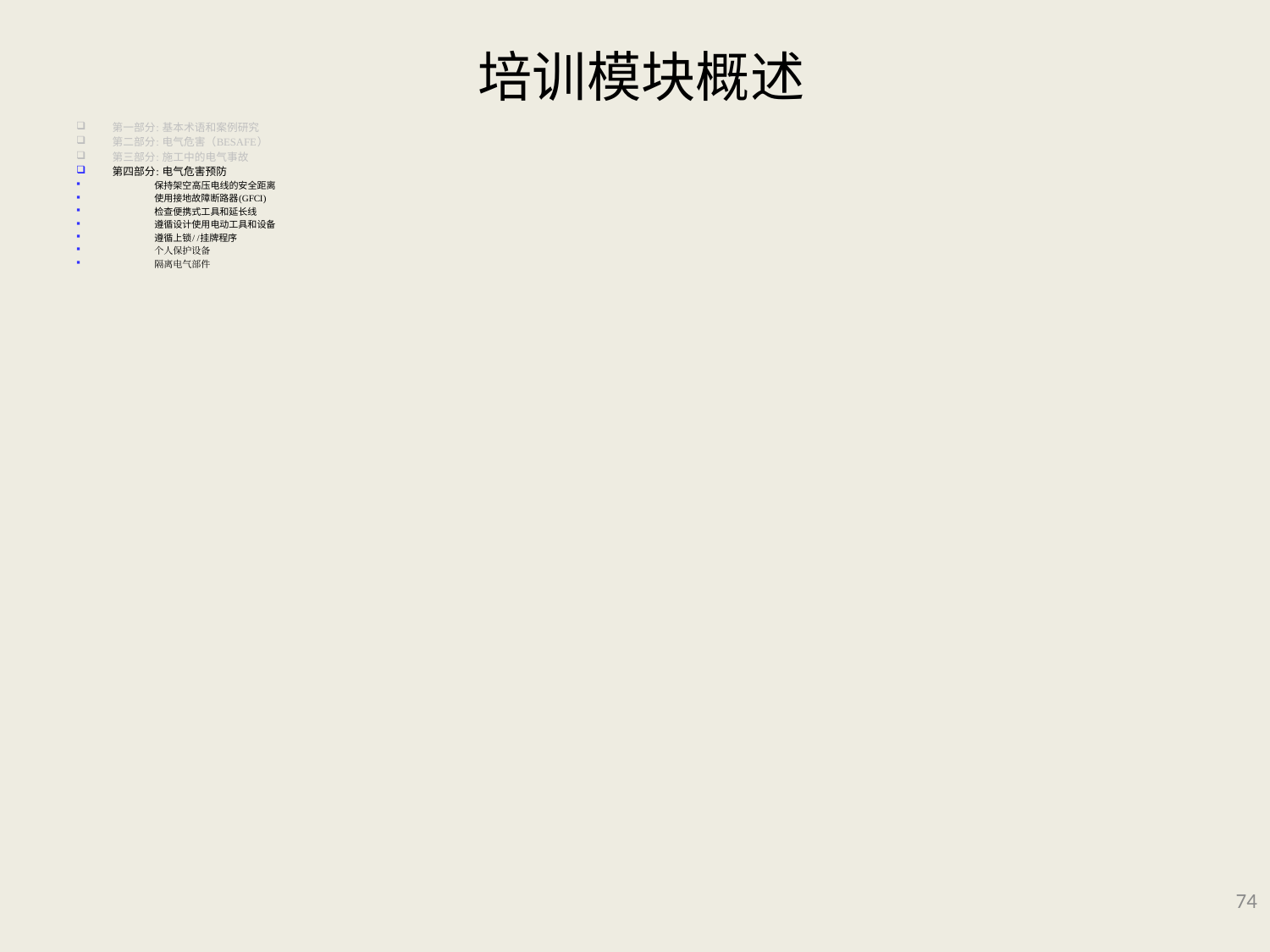

# 培训模块概述
第一部分: 基本术语和案例研究
第二部分: 电气危害（BESAFE）
第三部分: 施工中的电气事故
第四部分: 电气危害预防
保持架空高压电线的安全距离
使用接地故障断路器(GFCI)
检查便携式工具和延长线
遵循设计使用电动工具和设备
遵循上锁/ /挂牌程序
个人保护设备
隔离电气部件

74